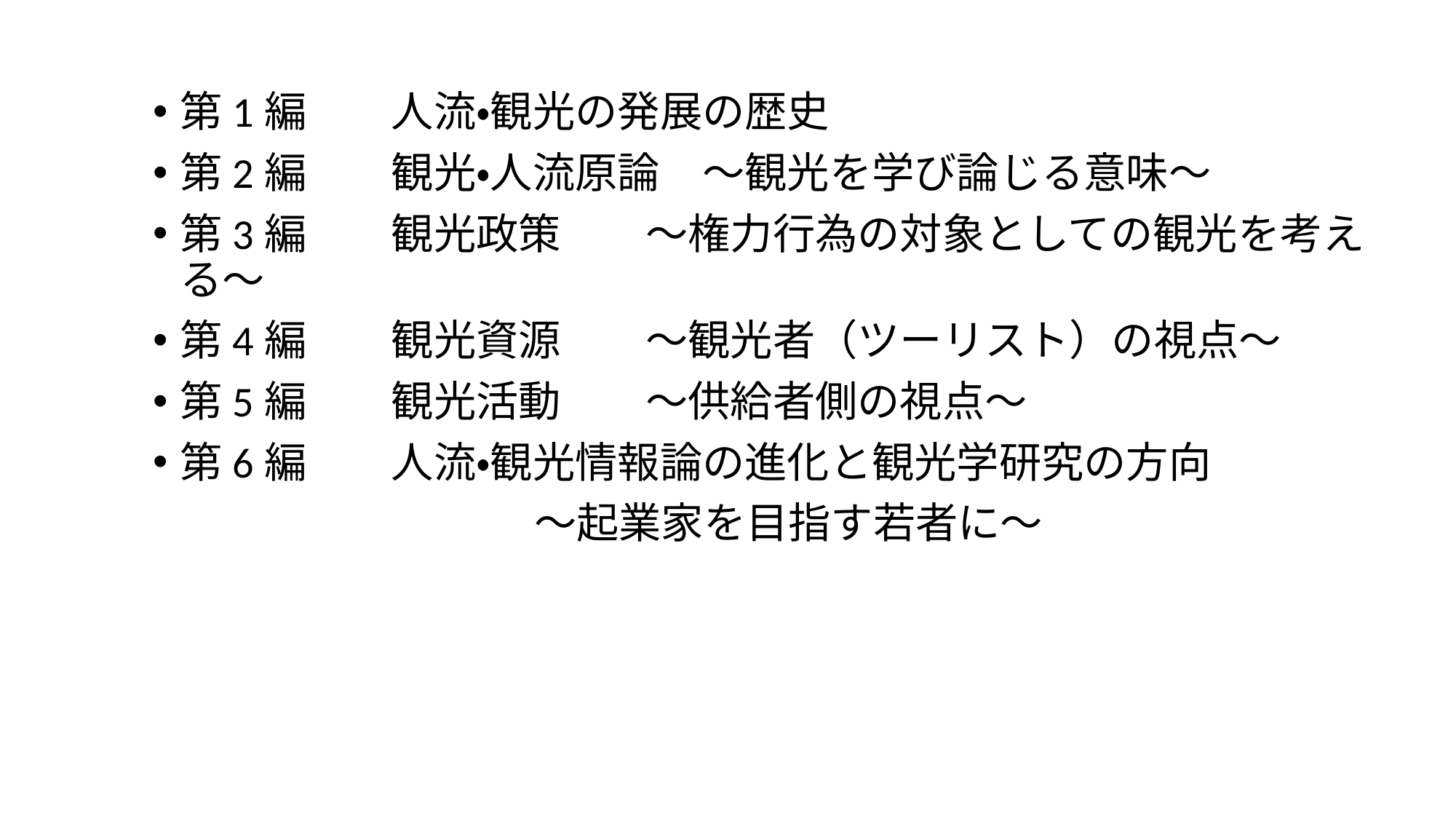

第1編　　人流・観光の発展の歴史
第2編　　観光・人流原論　～観光を学び論じる意味～
第3編　　観光政策　　～権力行為の対象としての観光を考える～
第4編　　観光資源　　～観光者（ツーリスト）の視点～
第5編　　観光活動　　～供給者側の視点～
第6編　　人流・観光情報論の進化と観光学研究の方向
　　　　　　　　　～起業家を目指す若者に～